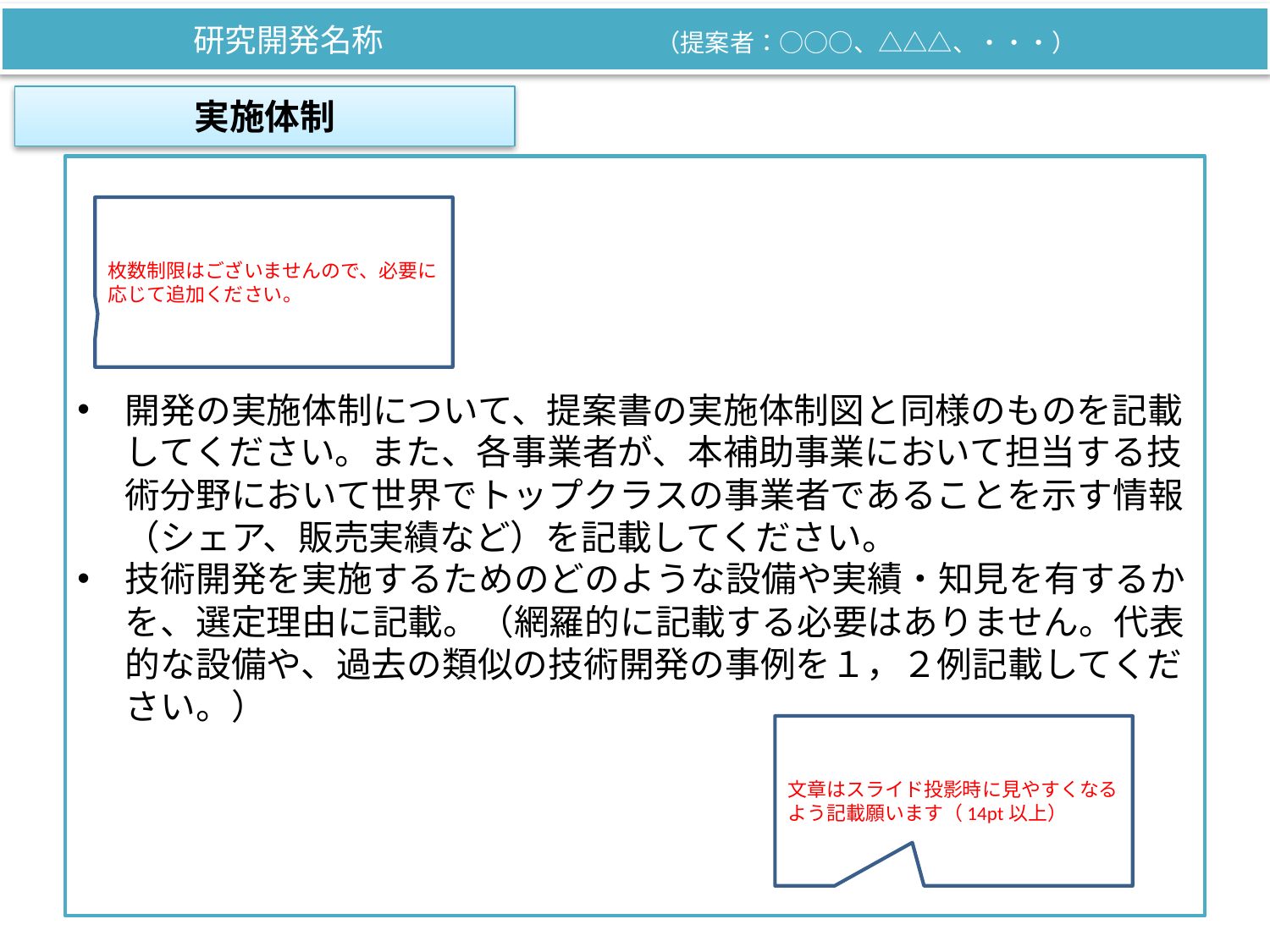

研究開発名称　　　　　　　　　（提案者：○○○、△△△、・・・）
実施体制

開発の実施体制について、提案書の実施体制図と同様のものを記載してください。また、各事業者が、本補助事業において担当する技術分野において世界でトップクラスの事業者であることを示す情報（シェア、販売実績など）を記載してください。
技術開発を実施するためのどのような設備や実績・知見を有するかを、選定理由に記載。（網羅的に記載する必要はありません。代表的な設備や、過去の類似の技術開発の事例を１，２例記載してください。）
枚数制限はございませんので、必要に応じて追加ください。
文章はスライド投影時に見やすくなるよう記載願います（14pt以上）